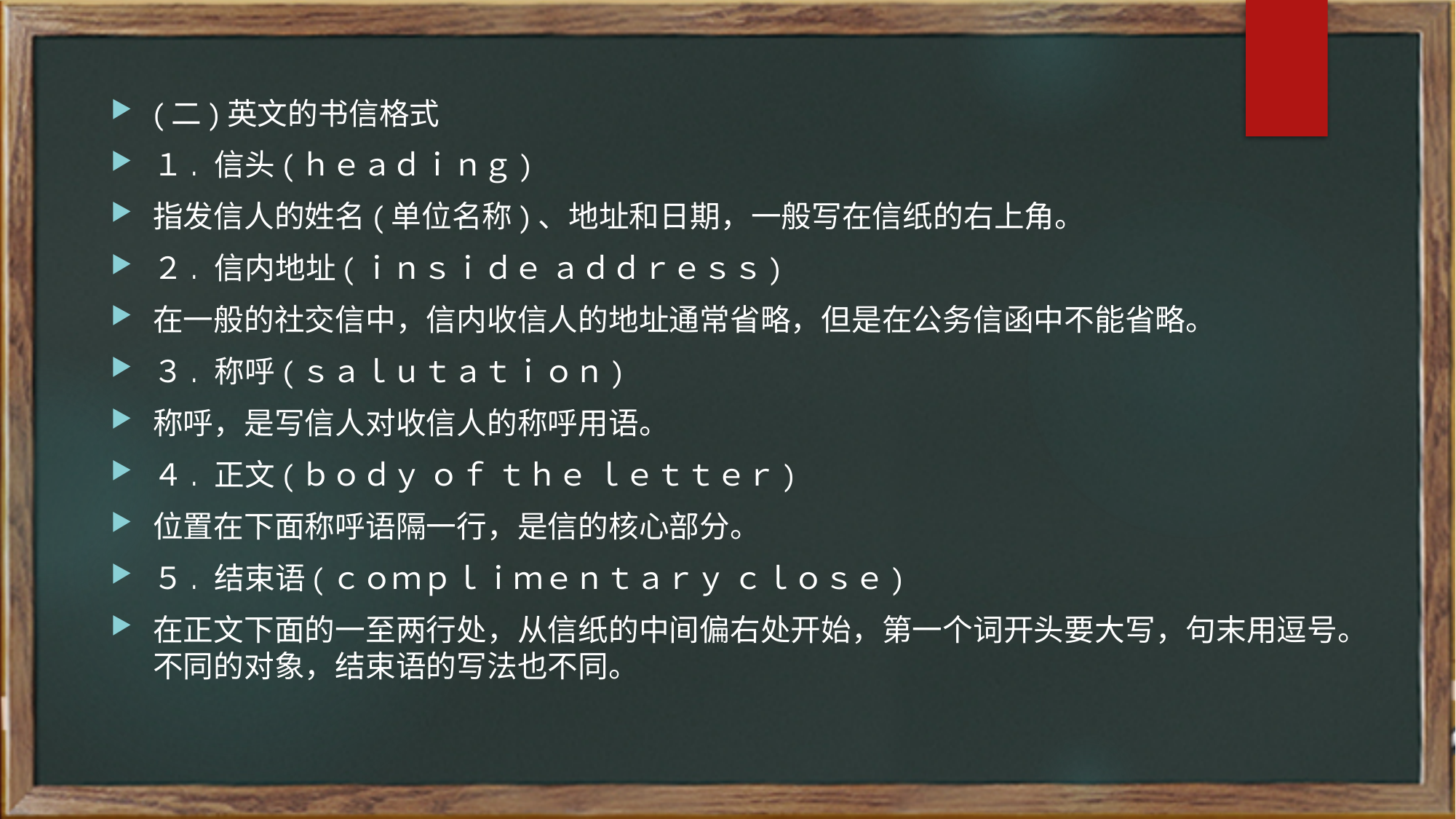

(二)英文的书信格式
１. 信头(ｈｅａｄｉｎｇ)
指发信人的姓名(单位名称)、地址和日期，一般写在信纸的右上角。
２. 信内地址(ｉｎｓｉｄｅ ａｄｄｒｅｓｓ)
在一般的社交信中，信内收信人的地址通常省略，但是在公务信函中不能省略。
３. 称呼(ｓａｌｕｔａｔｉｏｎ)
称呼，是写信人对收信人的称呼用语。
４. 正文(ｂｏｄｙ ｏｆ ｔｈｅ ｌｅｔｔｅｒ)
位置在下面称呼语隔一行，是信的核心部分。
５. 结束语(ｃｏｍｐｌｉｍｅｎｔａｒｙ ｃｌｏｓｅ)
在正文下面的一至两行处，从信纸的中间偏右处开始，第一个词开头要大写，句末用逗号。不同的对象，结束语的写法也不同。